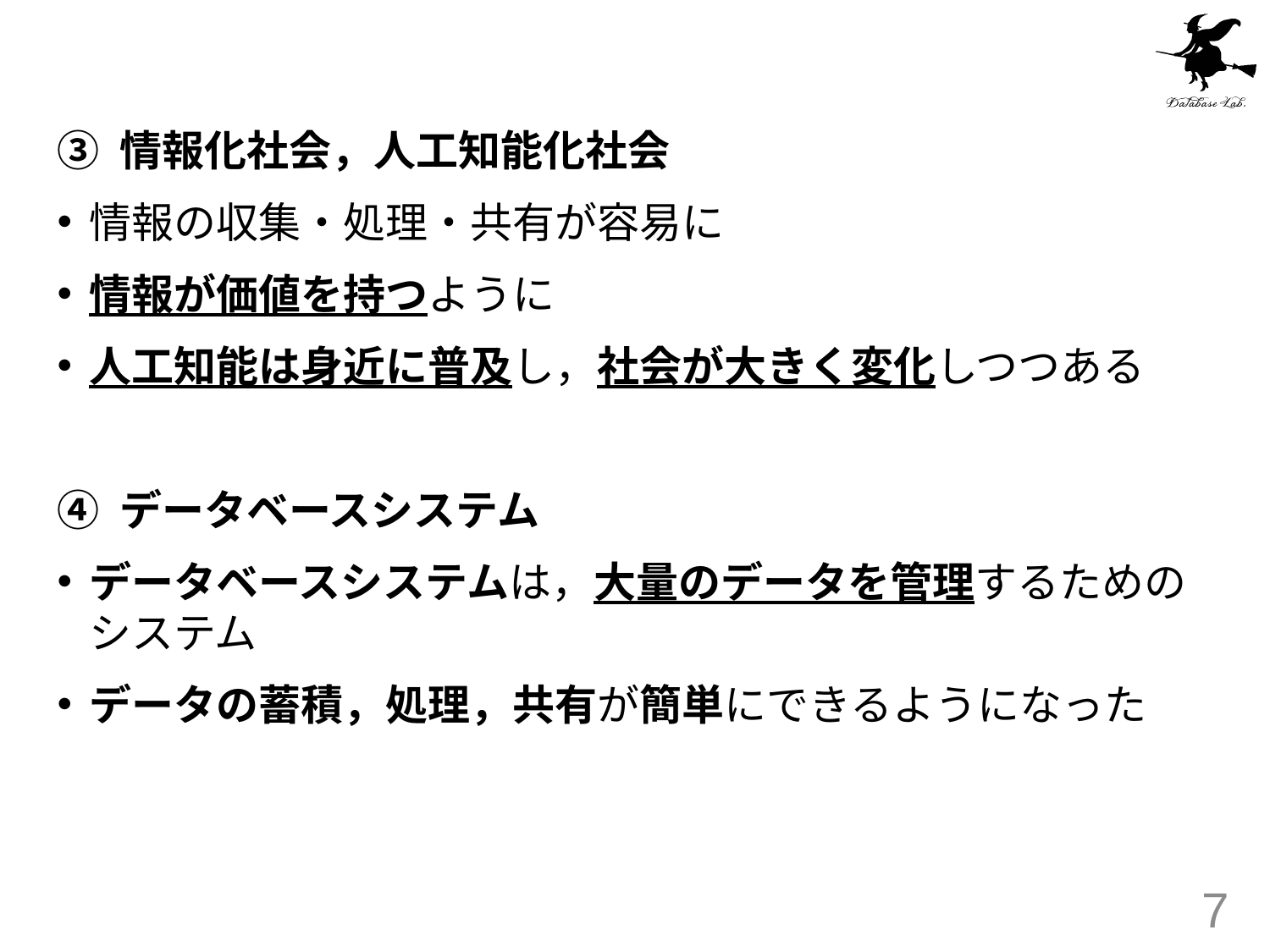

#
③ 情報化社会，人工知能化社会
情報の収集・処理・共有が容易に
情報が価値を持つように
人工知能は身近に普及し，社会が大きく変化しつつある

④ データベースシステム
データベースシステムは，大量のデータを管理するためのシステム
データの蓄積，処理，共有が簡単にできるようになった

7